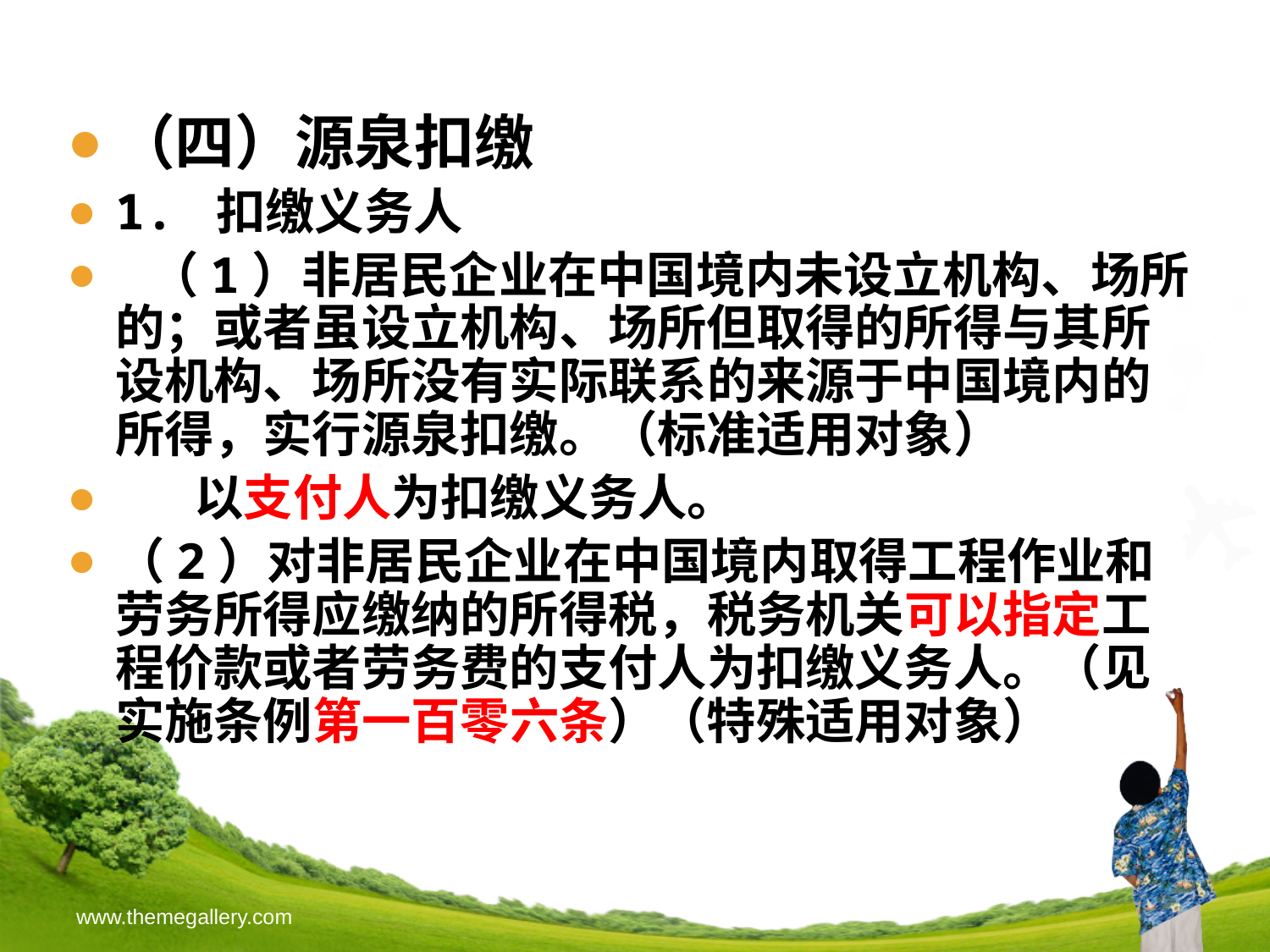

（四）源泉扣缴
1. 扣缴义务人
  （1）非居民企业在中国境内未设立机构、场所的；或者虽设立机构、场所但取得的所得与其所设机构、场所没有实际联系的来源于中国境内的所得，实行源泉扣缴。（标准适用对象）
      以支付人为扣缴义务人。
（2）对非居民企业在中国境内取得工程作业和劳务所得应缴纳的所得税，税务机关可以指定工程价款或者劳务费的支付人为扣缴义务人。（见实施条例第一百零六条）（特殊适用对象）
www.themegallery.com